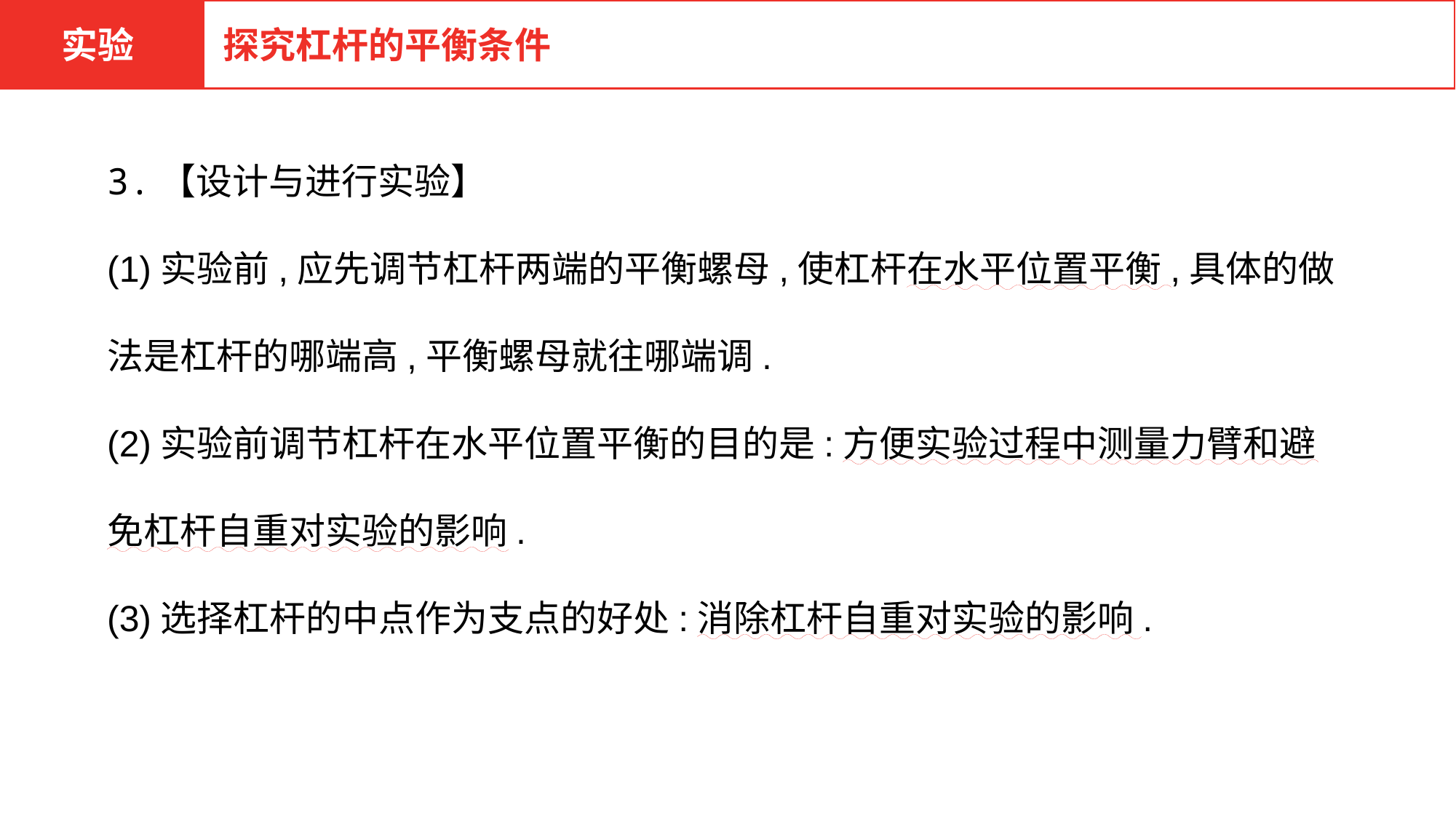

实验
探究杠杆的平衡条件
3.【设计与进行实验】
(1)实验前,应先调节杠杆两端的平衡螺母,使杠杆在水平位置平衡,具体的做法是杠杆的哪端高,平衡螺母就往哪端调.
(2)实验前调节杠杆在水平位置平衡的目的是:方便实验过程中测量力臂和避免杠杆自重对实验的影响.
(3)选择杠杆的中点作为支点的好处:消除杠杆自重对实验的影响.